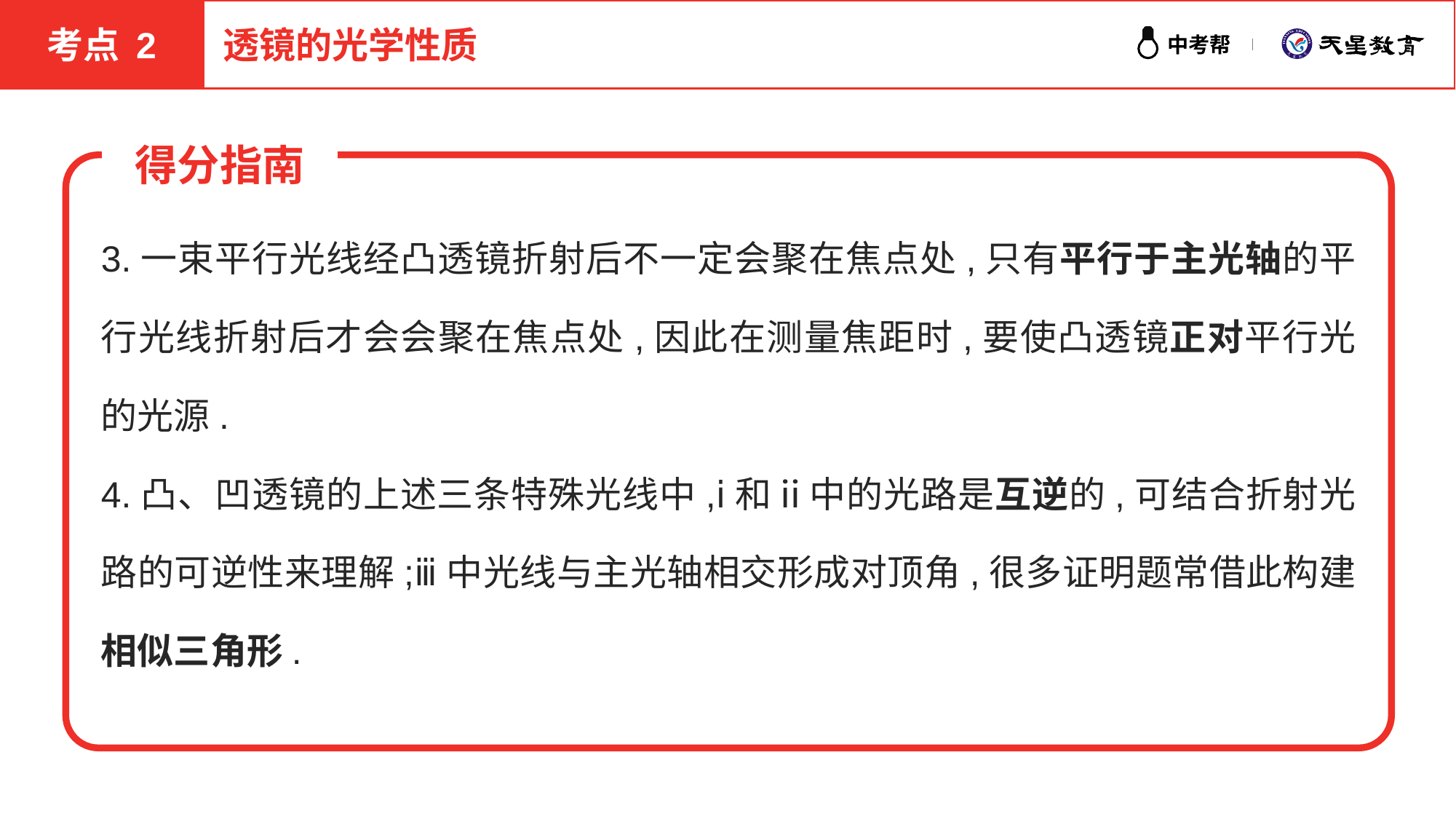

考点 2
透镜的光学性质
得分指南

3.一束平行光线经凸透镜折射后不一定会聚在焦点处,只有平行于主光轴的平行光线折射后才会会聚在焦点处,因此在测量焦距时,要使凸透镜正对平行光的光源.
4.凸、凹透镜的上述三条特殊光线中,ⅰ和ⅱ中的光路是互逆的,可结合折射光路的可逆性来理解;ⅲ中光线与主光轴相交形成对顶角,很多证明题常借此构建相似三角形.